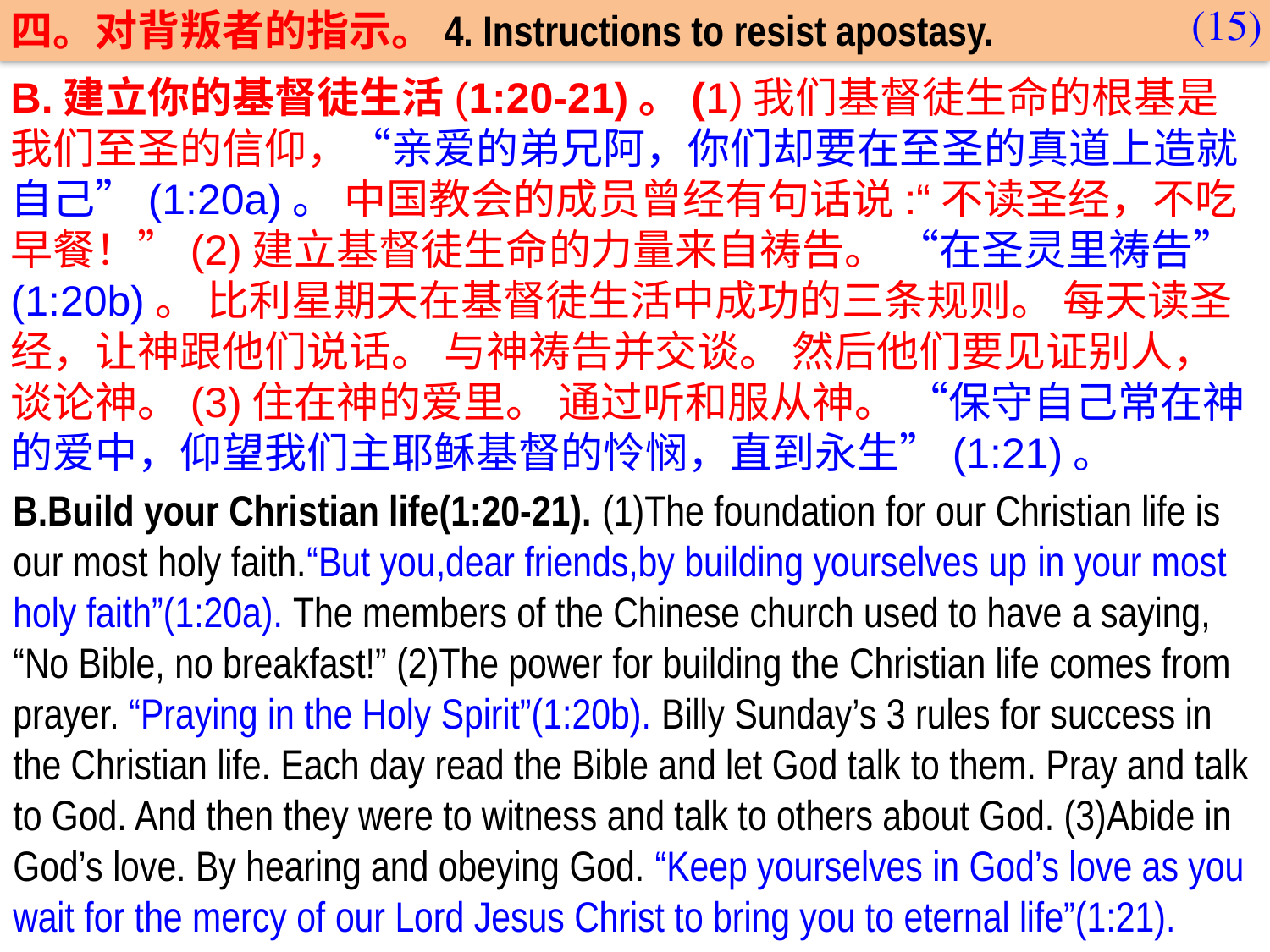

(15)
四。对背叛者的指示。4. Instructions to resist apostasy.

B.建立你的基督徒生活(1:20-21)。(1)我们基督徒生命的根基是我们至圣的信仰，“亲爱的弟兄阿，你们却要在至圣的真道上造就自己”(1:20a)。 中国教会的成员曾经有句话说:“不读圣经，不吃早餐！”(2)建立基督徒生命的力量来自祷告。 “在圣灵里祷告”
(1:20b)。 比利星期天在基督徒生活中成功的三条规则。 每天读圣经，让神跟他们说话。 与神祷告并交谈。 然后他们要见证别人，谈论神。(3)住在神的爱里。 通过听和服从神。 “保守自己常在神的爱中，仰望我们主耶稣基督的怜悯，直到永生”(1:21)。
B.Build your Christian life(1:20-21). (1)The foundation for our Christian life is our most holy faith.“But you,dear friends,by building yourselves up in your most holy faith”(1:20a). The members of the Chinese church used to have a saying, “No Bible, no breakfast!” (2)The power for building the Christian life comes from prayer. “Praying in the Holy Spirit”(1:20b). Billy Sunday’s 3 rules for success in the Christian life. Each day read the Bible and let God talk to them. Pray and talk to God. And then they were to witness and talk to others about God. (3)Abide in God’s love. By hearing and obeying God. “Keep yourselves in God’s love as you wait for the mercy of our Lord Jesus Christ to bring you to eternal life”(1:21).